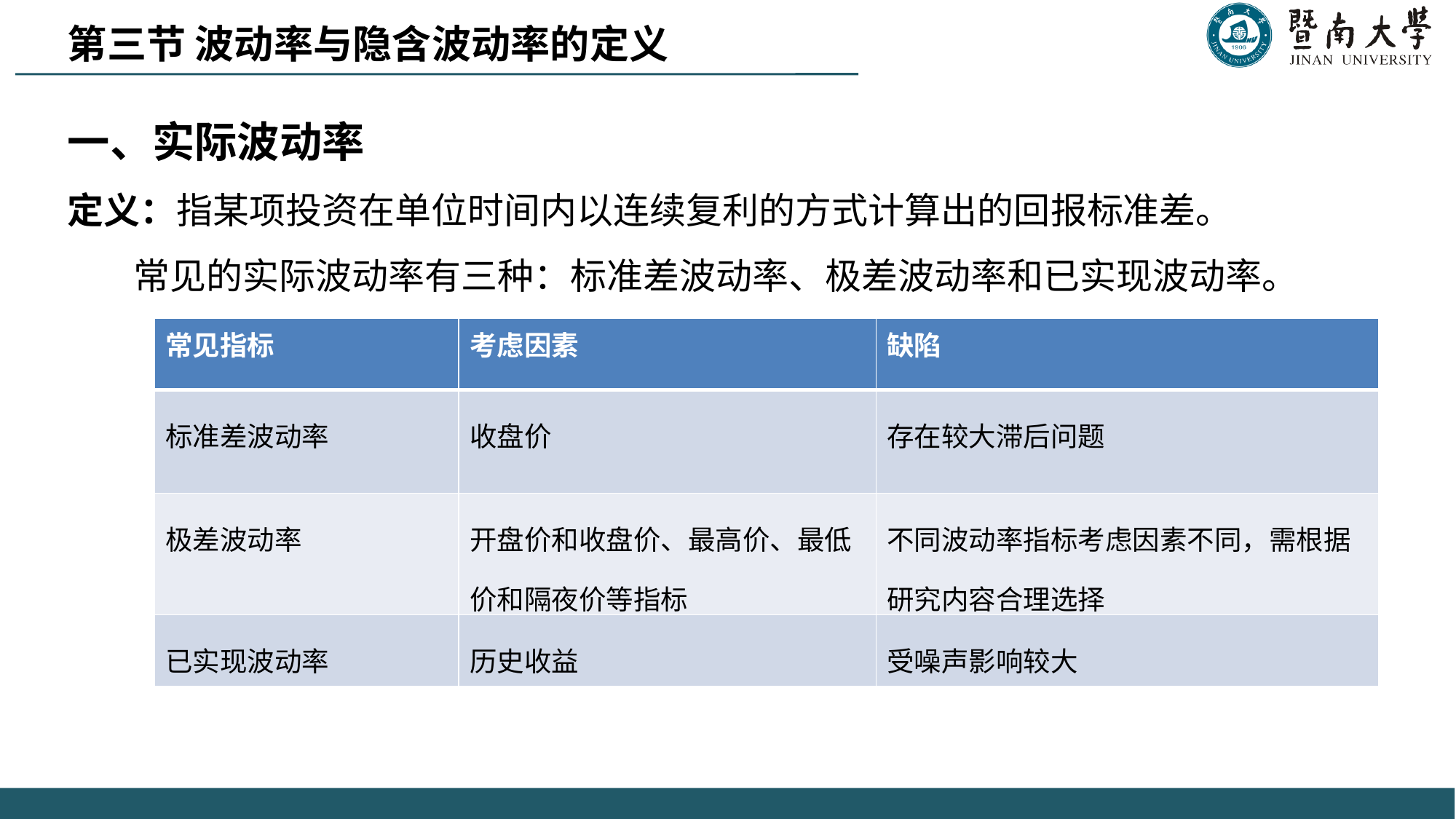

第三节 波动率与隐含波动率的定义
一、实际波动率
定义：指某项投资在单位时间内以连续复利的方式计算出的回报标准差。
       常见的实际波动率有三种：标准差波动率、极差波动率和已实现波动率。

| 常见指标 | 考虑因素 | 缺陷 |
| --- | --- | --- |
| 标准差波动率 | 收盘价 | 存在较大滞后问题 |
| 极差波动率 | 开盘价和收盘价、最高价、最低价和隔夜价等指标 | 不同波动率指标考虑因素不同，需根据研究内容合理选择 |
| 已实现波动率 | 历史收益 | 受噪声影响较大 |